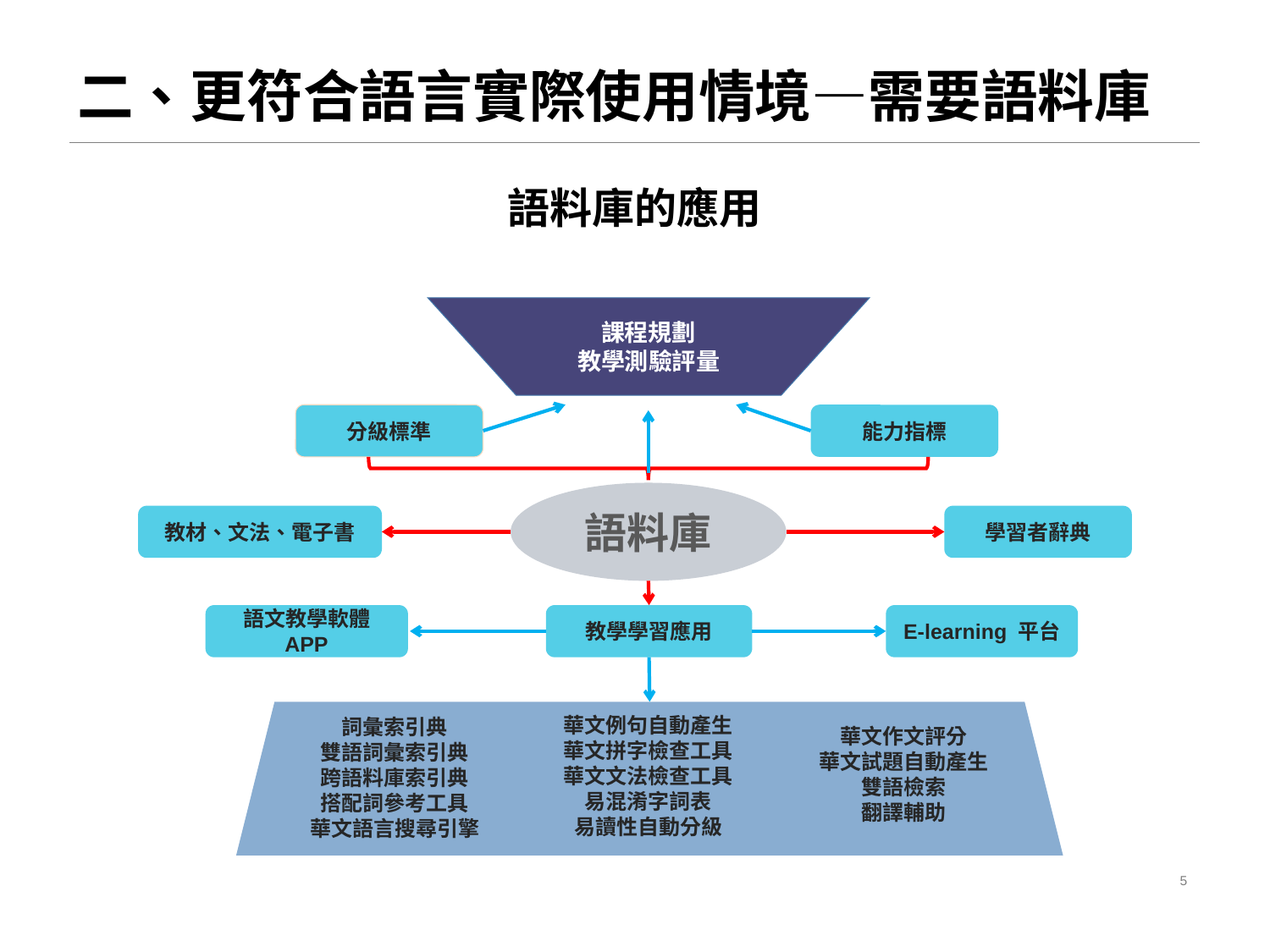

# 二、更符合語言實際使用情境—需要語料庫
語料庫的應用

課程規劃
教學測驗評量
分級標準
能力指標
語料庫
教材、文法、電子書
學習者辭典
語文教學軟體 APP
教學學習應用
E-learning 平台

華文例句自動產生
華文拼字檢查工具
華文文法檢查工具
易混淆字詞表
易讀性自動分級
詞彙索引典
雙語詞彙索引典
跨語料庫索引典
搭配詞參考工具
華文語言搜尋引擎
華文作文評分
華文試題自動產生
雙語檢索
翻譯輔助
5